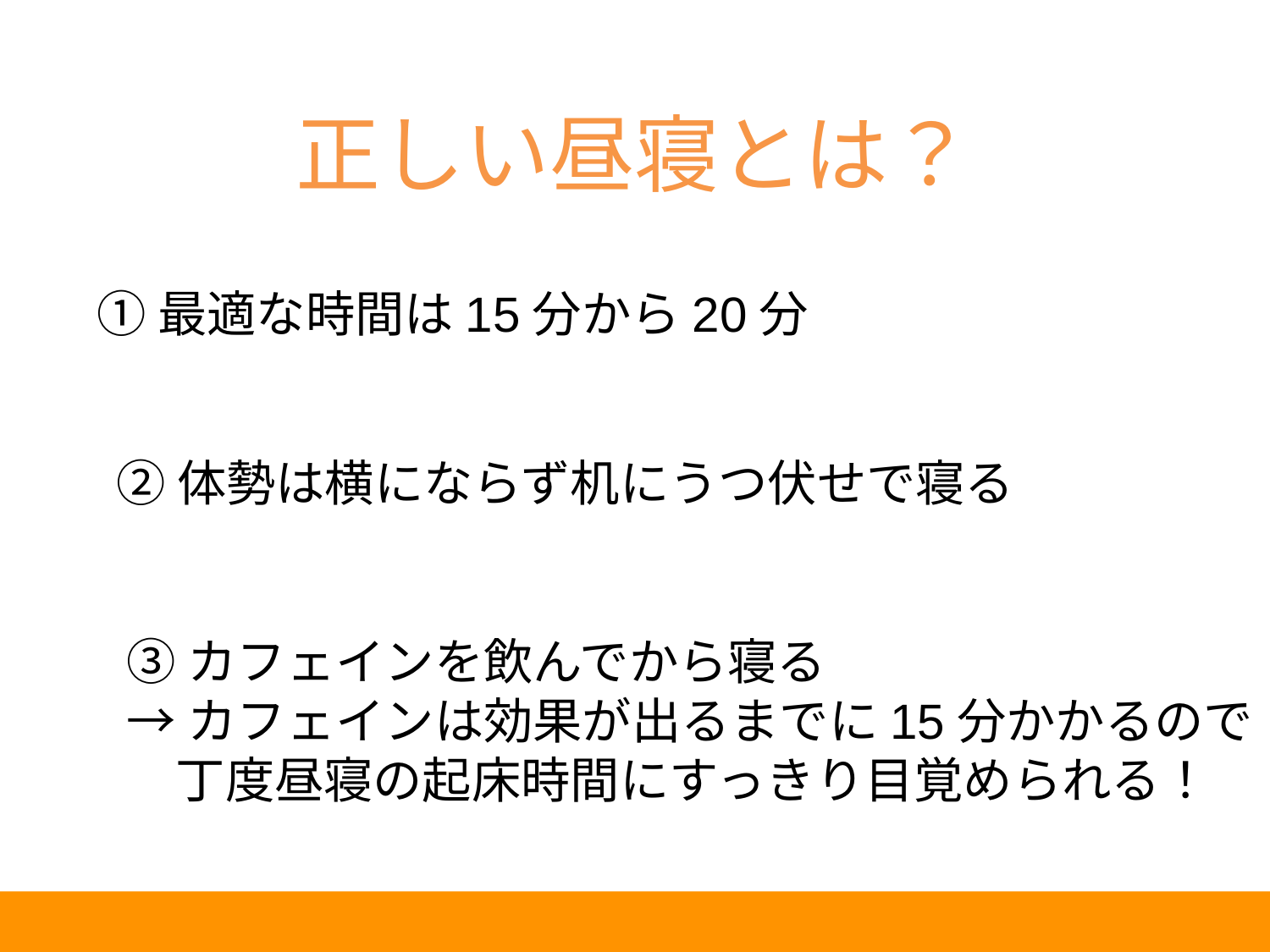

正しい昼寝とは？
①最適な時間は15分から20分
②体勢は横にならず机にうつ伏せで寝る
③カフェインを飲んでから寝る
→カフェインは効果が出るまでに15分かかるので
　丁度昼寝の起床時間にすっきり目覚められる！
46